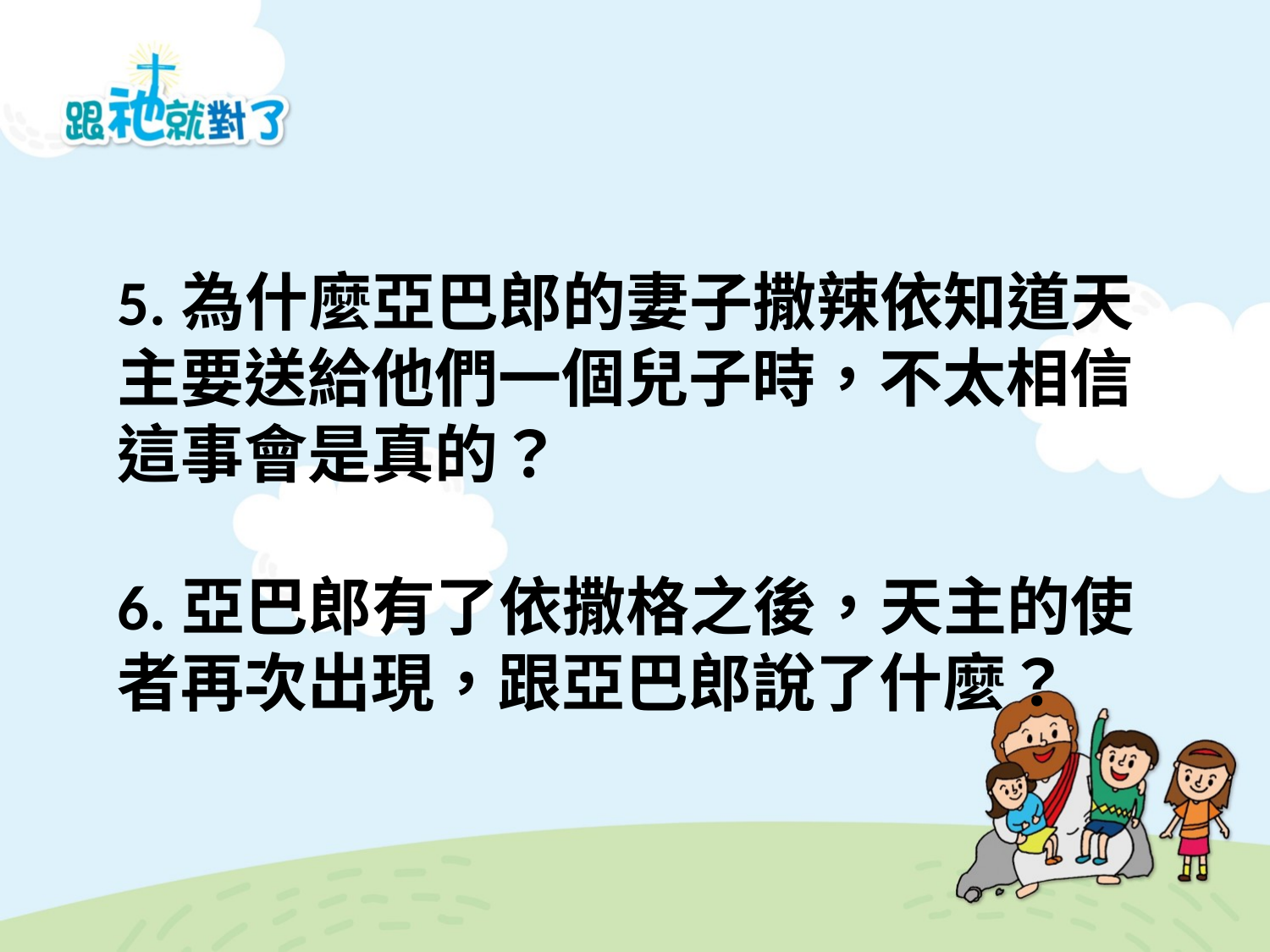

5.為什麼亞巴郎的妻子撒辣依知道天主要送給他們一個兒子時，不太相信這事會是真的？

6.亞巴郎有了依撒格之後，天主的使者再次出現，跟亞巴郎說了什麼？